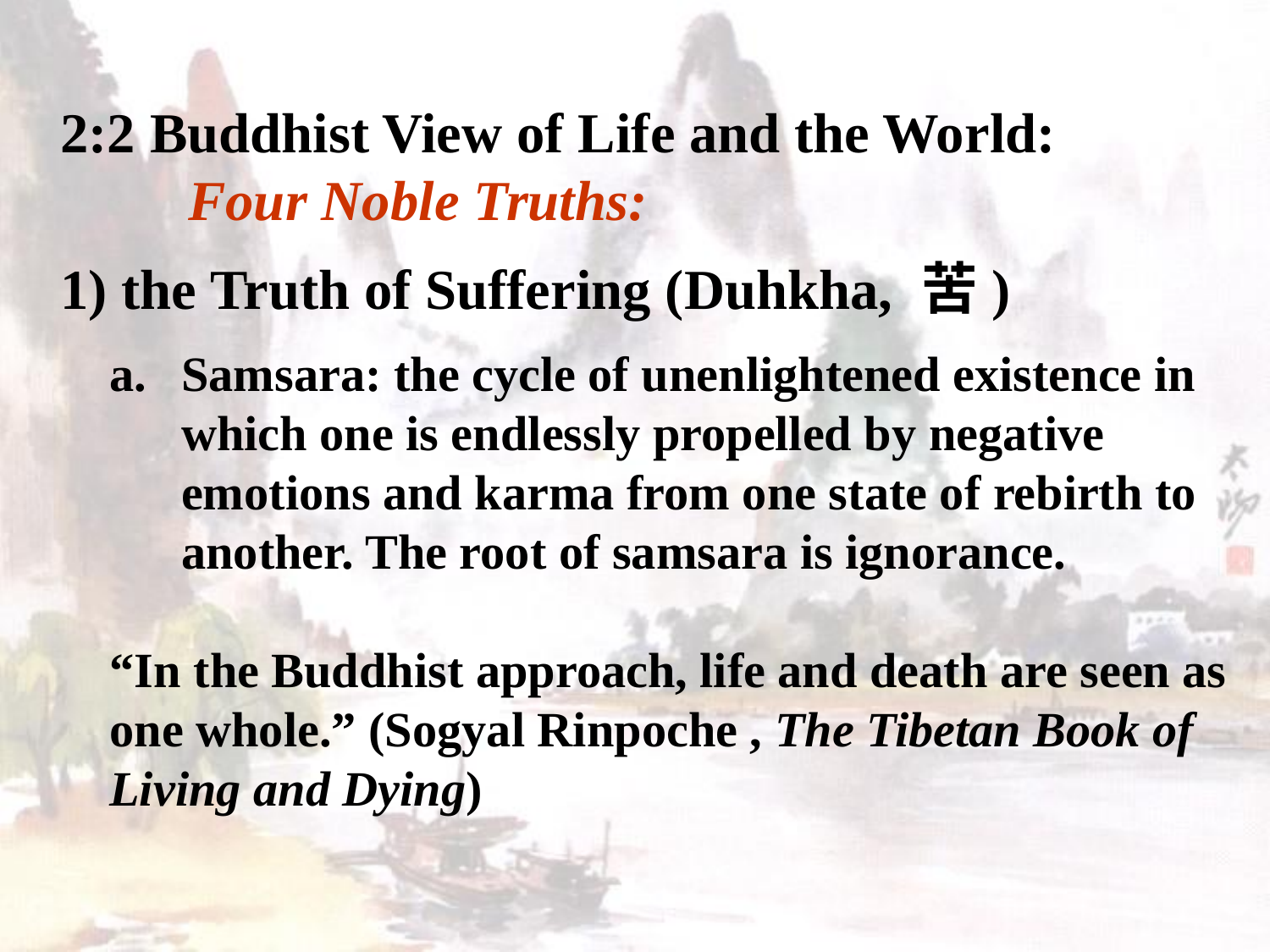

2:2 Buddhist View of Life and the World:
          Four Noble Truths:
 1) the Truth of Suffering (Duhkha, 苦)
Samsara: the cycle of unenlightened existence in which one is endlessly propelled by negative emotions and karma from one state of rebirth to another. The root of samsara is ignorance.

“In the Buddhist approach, life and death are seen as one whole.” (Sogyal Rinpoche , The Tibetan Book of Living and Dying)